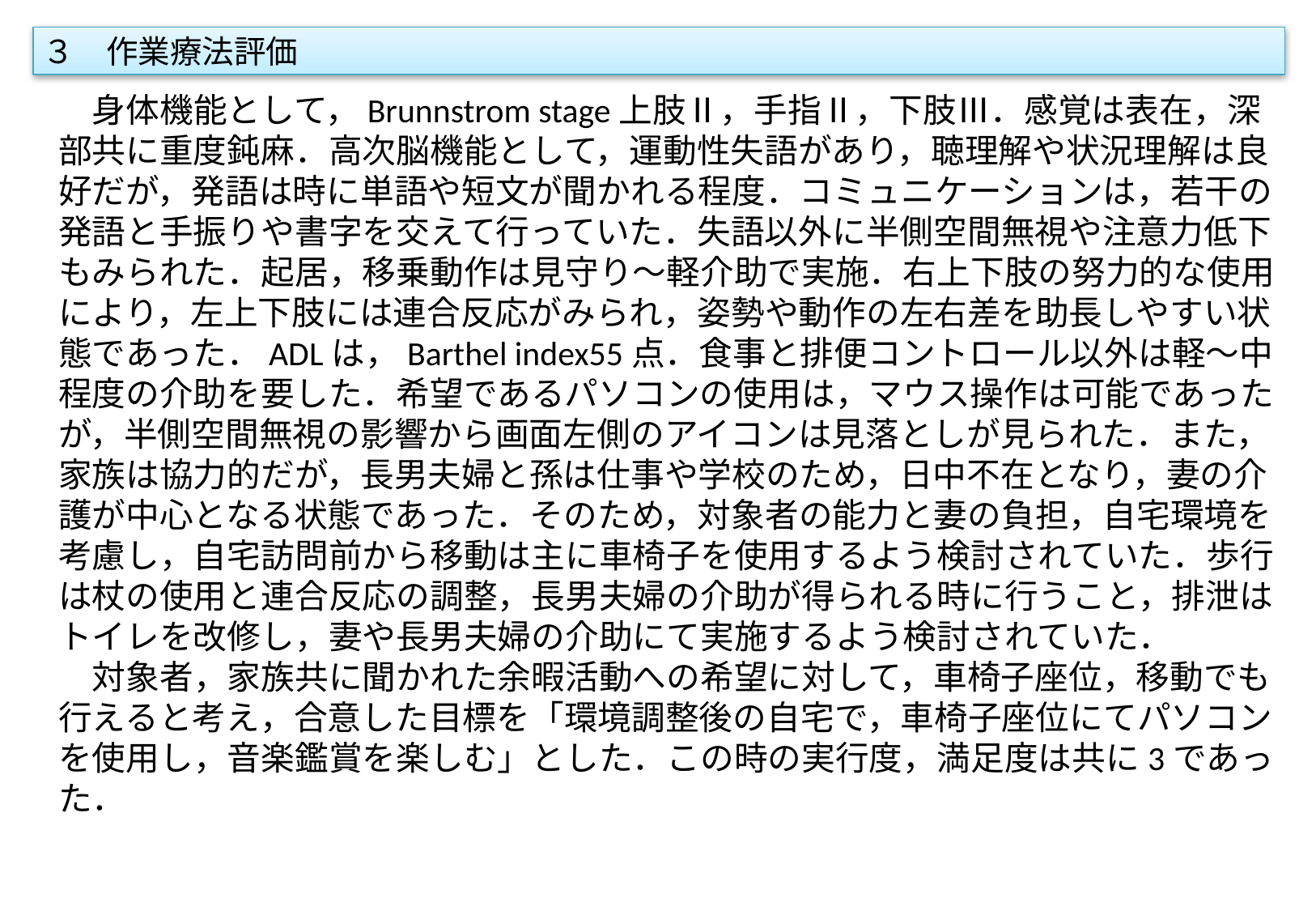

３　作業療法評価
　身体機能として，Brunnstrom stage上肢Ⅱ，手指Ⅱ，下肢Ⅲ．感覚は表在，深部共に重度鈍麻．高次脳機能として，運動性失語があり，聴理解や状況理解は良好だが，発語は時に単語や短文が聞かれる程度．コミュニケーションは，若干の発語と手振りや書字を交えて行っていた．失語以外に半側空間無視や注意力低下もみられた．起居，移乗動作は見守り～軽介助で実施．右上下肢の努力的な使用により，左上下肢には連合反応がみられ，姿勢や動作の左右差を助長しやすい状態であった．ADLは，Barthel index55点．食事と排便コントロール以外は軽～中程度の介助を要した．希望であるパソコンの使用は，マウス操作は可能であったが，半側空間無視の影響から画面左側のアイコンは見落としが見られた．また，家族は協力的だが，長男夫婦と孫は仕事や学校のため，日中不在となり，妻の介護が中心となる状態であった．そのため，対象者の能力と妻の負担，自宅環境を考慮し，自宅訪問前から移動は主に車椅子を使用するよう検討されていた．歩行は杖の使用と連合反応の調整，長男夫婦の介助が得られる時に行うこと，排泄はトイレを改修し，妻や長男夫婦の介助にて実施するよう検討されていた．
　対象者，家族共に聞かれた余暇活動への希望に対して，車椅子座位，移動でも行えると考え，合意した目標を「環境調整後の自宅で，車椅子座位にてパソコンを使用し，音楽鑑賞を楽しむ」とした．この時の実行度，満足度は共に3であった．